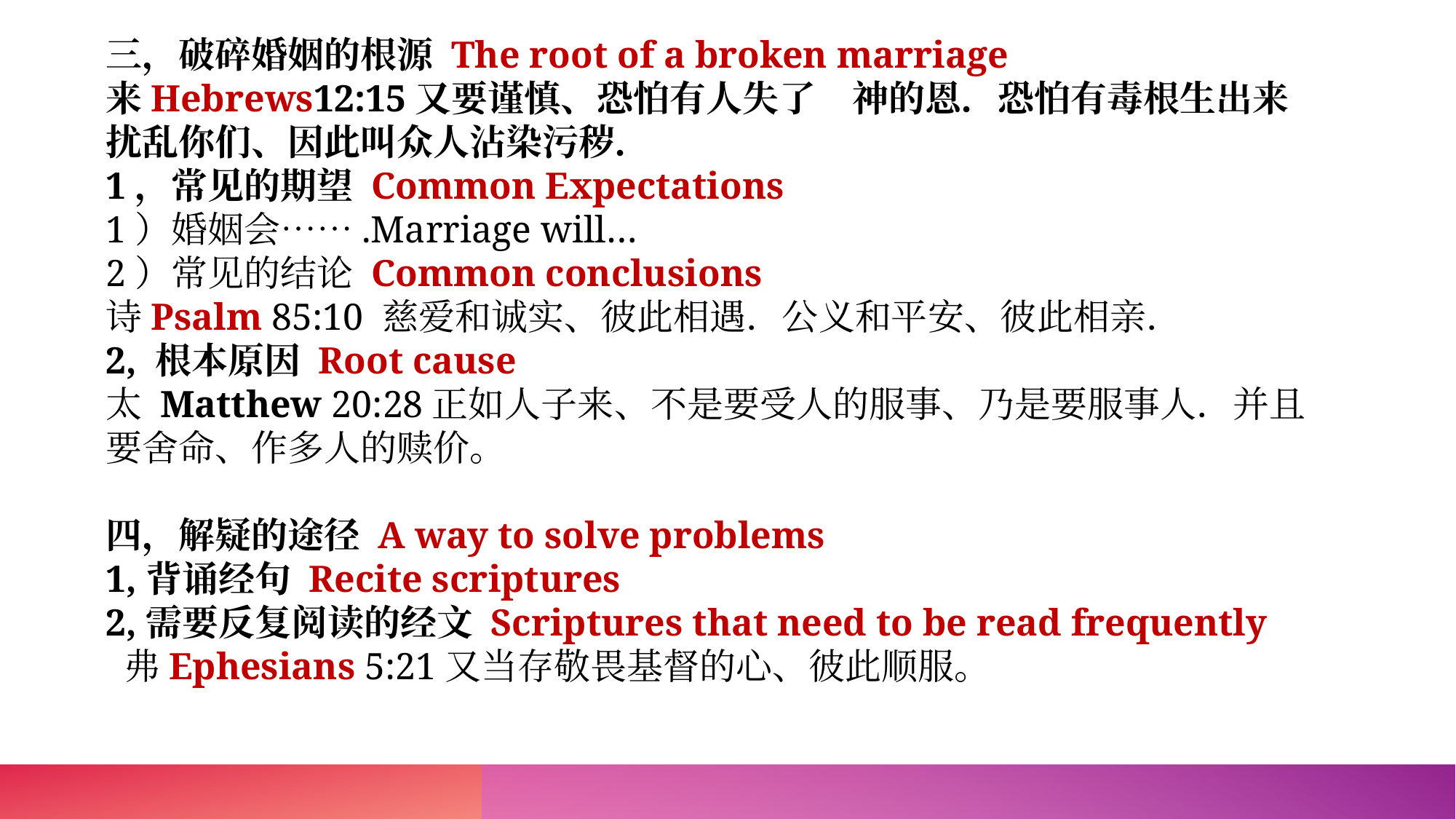

三，破碎婚姻的根源 The root of a broken marriage
来Hebrews12:15又要谨慎、恐怕有人失了　神的恩．恐怕有毒根生出来扰乱你们、因此叫众人沾染污秽．
1，常见的期望 Common Expectations
1）婚姻会…….Marriage will…
2）常见的结论 Common conclusions
诗Psalm 85:10 慈爱和诚实、彼此相遇．公义和平安、彼此相亲．
2, 根本原因 Root cause
太 Matthew 20:28正如人子来、不是要受人的服事、乃是要服事人．并且要舍命、作多人的赎价。

四，解疑的途径 A way to solve problems
1,背诵经句 Recite scriptures
2,需要反复阅读的经文 Scriptures that need to be read frequently
 弗Ephesians 5:21又当存敬畏基督的心、彼此顺服。